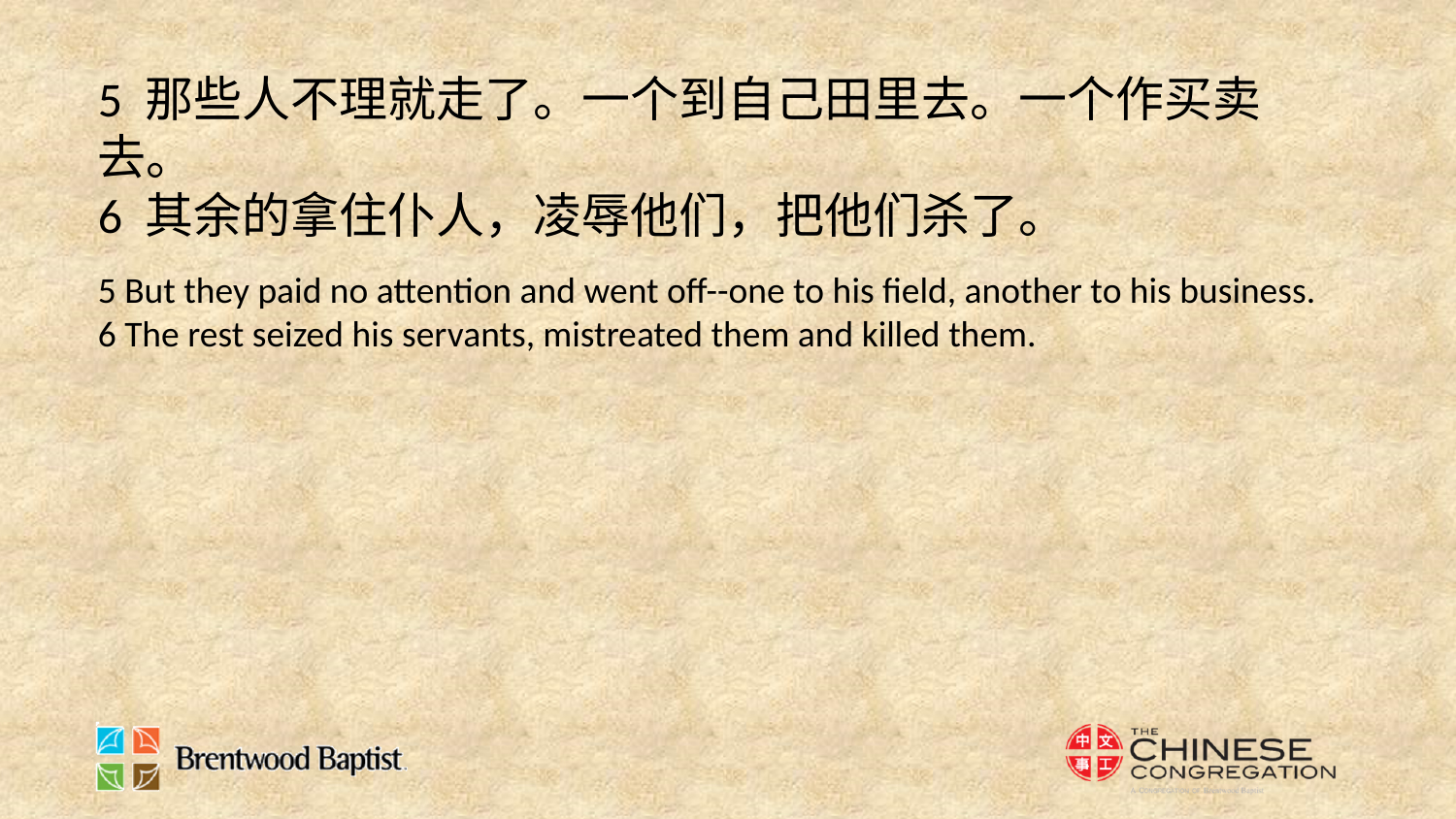

5 那些人不理就走了。一个到自己田里去。一个作买卖去。
6 其余的拿住仆人，凌辱他们，把他们杀了。

5 But they paid no attention and went off--one to his field, another to his business.
6 The rest seized his servants, mistreated them and killed them.